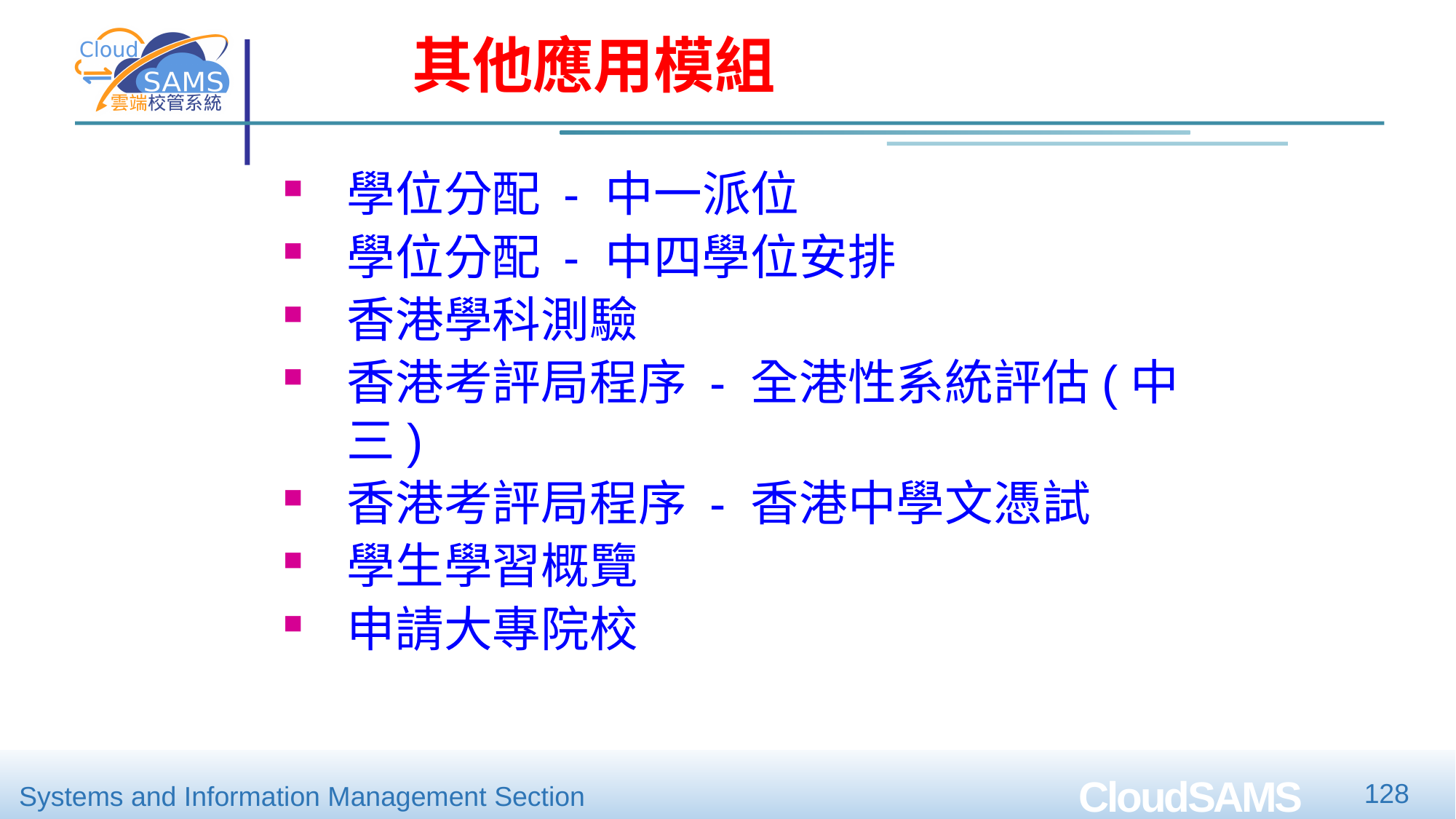

其他應用模組
學位分配 - 中一派位
學位分配 - 中四學位安排
香港學科測驗
香港考評局程序 - 全港性系統評估(中三)
香港考評局程序 - 香港中學文憑試
學生學習概覽
申請大專院校

128